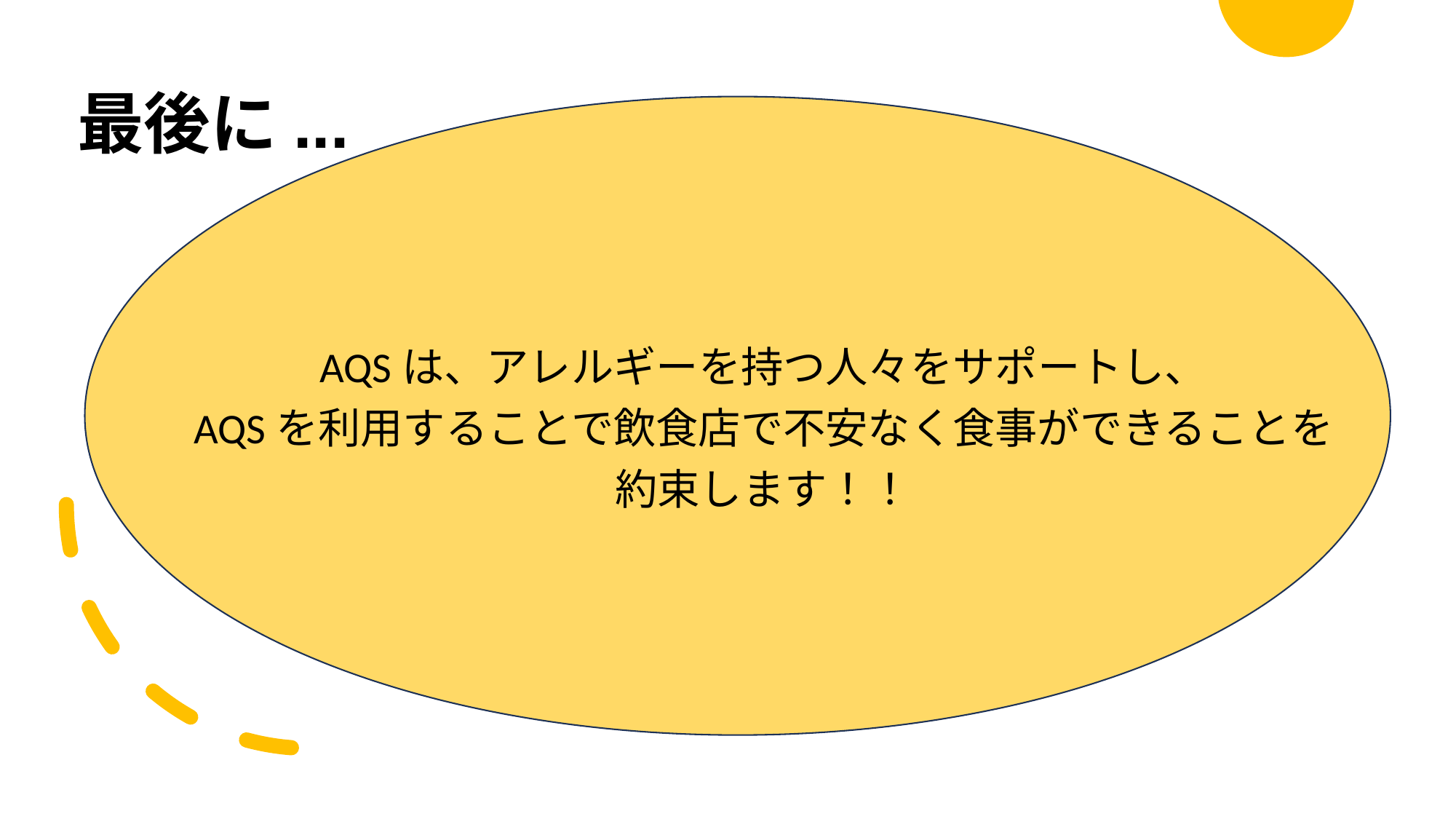

# 最後に...

AQSは、アレルギーを持つ人々をサポートし、
AQSを利用することで飲食店で不安なく食事ができることを
約束します！！